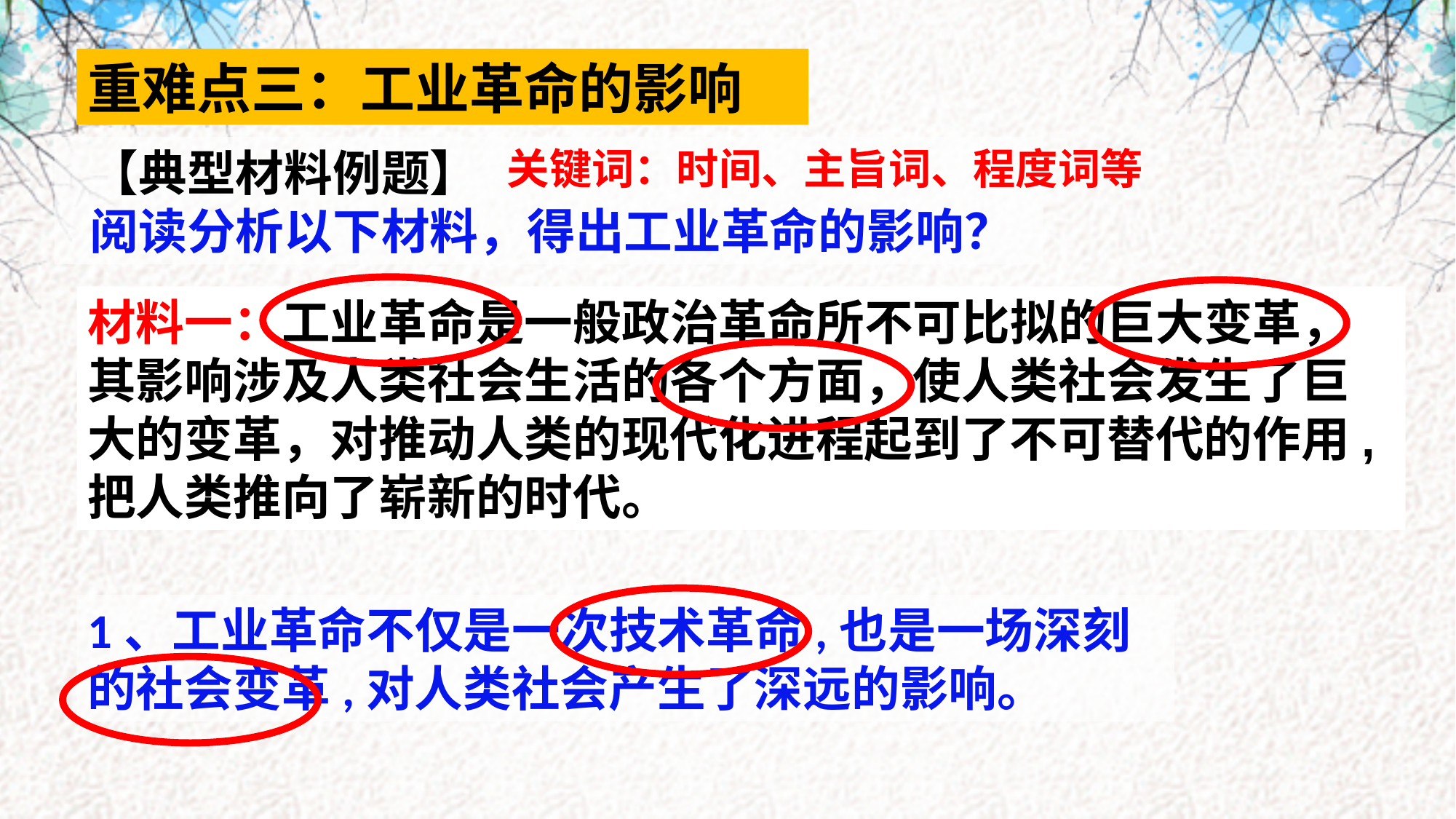

重难点三：工业革命的影响
 【典型材料例题】
 阅读分析以下材料，得出工业革命的影响？
关键词：时间、主旨词、程度词等

材料一：工业革命是一般政治革命所不可比拟的巨大变革，其影响涉及人类社会生活的各个方面，使人类社会发生了巨大的变革，对推动人类的现代化进程起到了不可替代的作用,把人类推向了崭新的时代。

1、工业革命不仅是一次技术革命,也是一场深刻的社会变革,对人类社会产生了深远的影响。